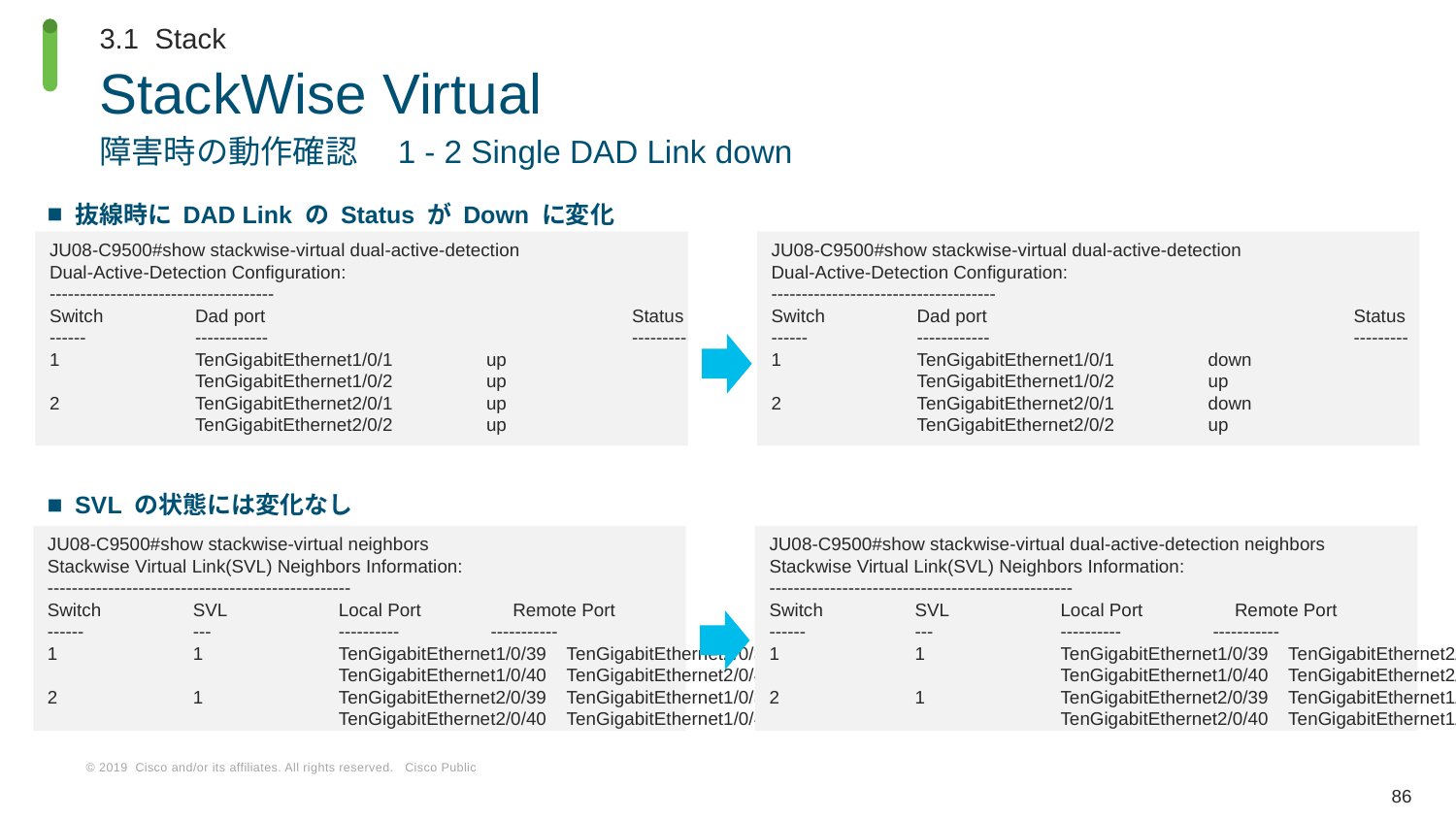

3.1  Stack
# StackWise Virtual
障害時の動作確認　1 - 2 Single DAD Link down
抜線時に DAD Link の Status が Down に変化
JU08-C9500#show stackwise-virtual dual-active-detection
Dual-Active-Detection Configuration:
-------------------------------------
Switch	Dad port			Status
------	------------			---------
1 	TenGigabitEthernet1/0/1   	up
      	TenGigabitEthernet1/0/2   	up
2 	TenGigabitEthernet2/0/1   	up
      	TenGigabitEthernet2/0/2   	up
JU08-C9500#show stackwise-virtual dual-active-detection
Dual-Active-Detection Configuration:
-------------------------------------
Switch	Dad port			Status
------	------------			---------
1 	TenGigabitEthernet1/0/1   	down
      	TenGigabitEthernet1/0/2   	up
2 	TenGigabitEthernet2/0/1   	down
      	TenGigabitEthernet2/0/2   	up

SVL の状態には変化なし
JU08-C9500#show stackwise-virtual neighbors
Stackwise Virtual Link(SVL) Neighbors Information:
--------------------------------------------------
Switch	SVL	Local Port                  Remote Port
------	---	----------                  -----------
1    	1	TenGigabitEthernet1/0/39    TenGigabitEthernet2/0/39
      	   	TenGigabitEthernet1/0/40    TenGigabitEthernet2/0/40
2    	1	TenGigabitEthernet2/0/39    TenGigabitEthernet1/0/39
      	   	TenGigabitEthernet2/0/40    TenGigabitEthernet1/0/40
JU08-C9500#show stackwise-virtual dual-active-detection neighbors
Stackwise Virtual Link(SVL) Neighbors Information:
--------------------------------------------------
Switch	SVL	Local Port                  Remote Port
------	---	----------                  -----------
1    	1	TenGigabitEthernet1/0/39    TenGigabitEthernet2/0/39
      	   	TenGigabitEthernet1/0/40    TenGigabitEthernet2/0/40
2    	1	TenGigabitEthernet2/0/39    TenGigabitEthernet1/0/39
      	   	TenGigabitEthernet2/0/40    TenGigabitEthernet1/0/40

86